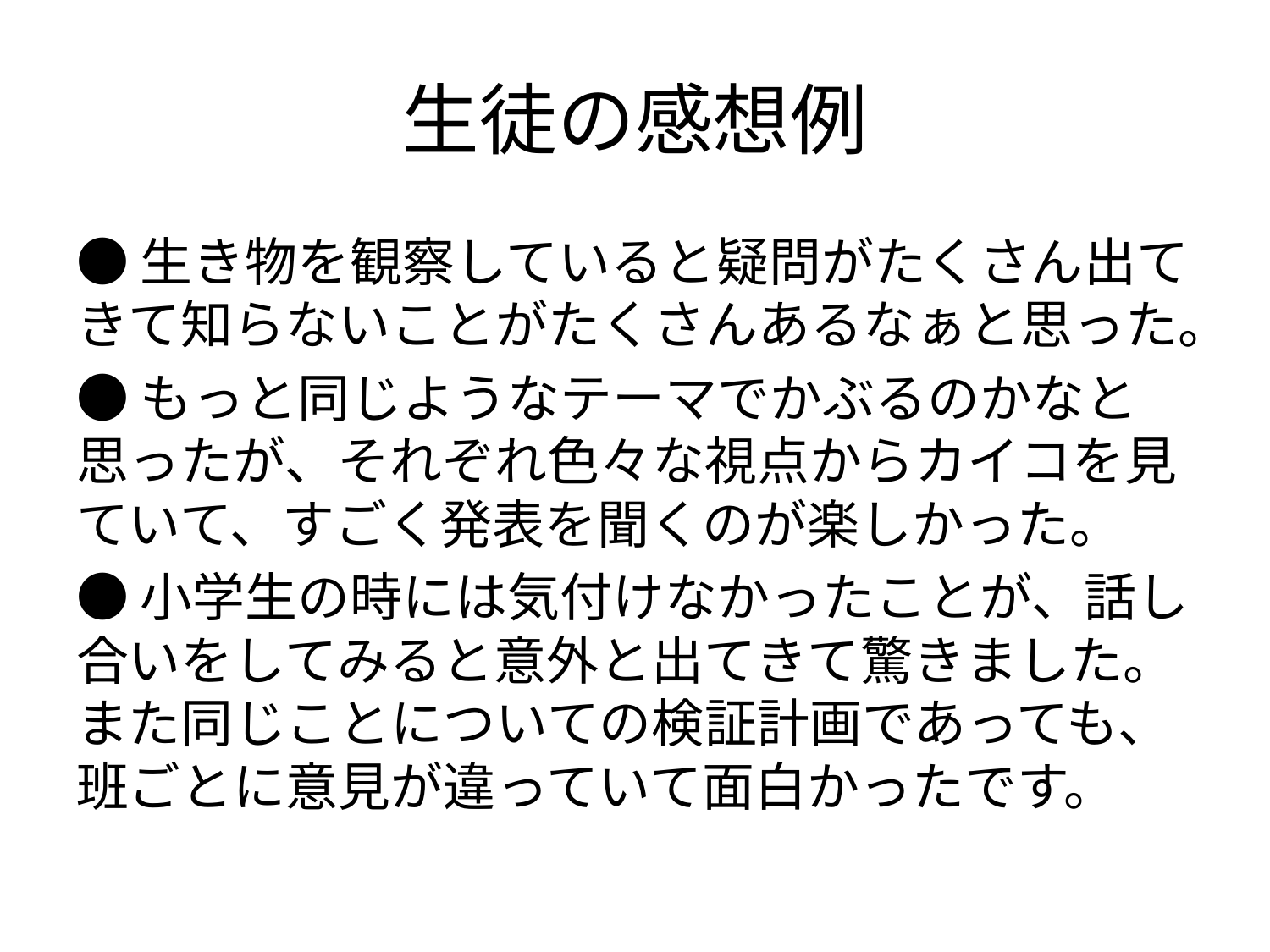

# 生徒の感想例
●生き物を観察していると疑問がたくさん出てきて知らないことがたくさんあるなぁと思った。
●もっと同じようなテーマでかぶるのかなと思ったが、それぞれ色々な視点からカイコを見ていて、すごく発表を聞くのが楽しかった。
●小学生の時には気付けなかったことが、話し合いをしてみると意外と出てきて驚きました。また同じことについての検証計画であっても、班ごとに意見が違っていて面白かったです。